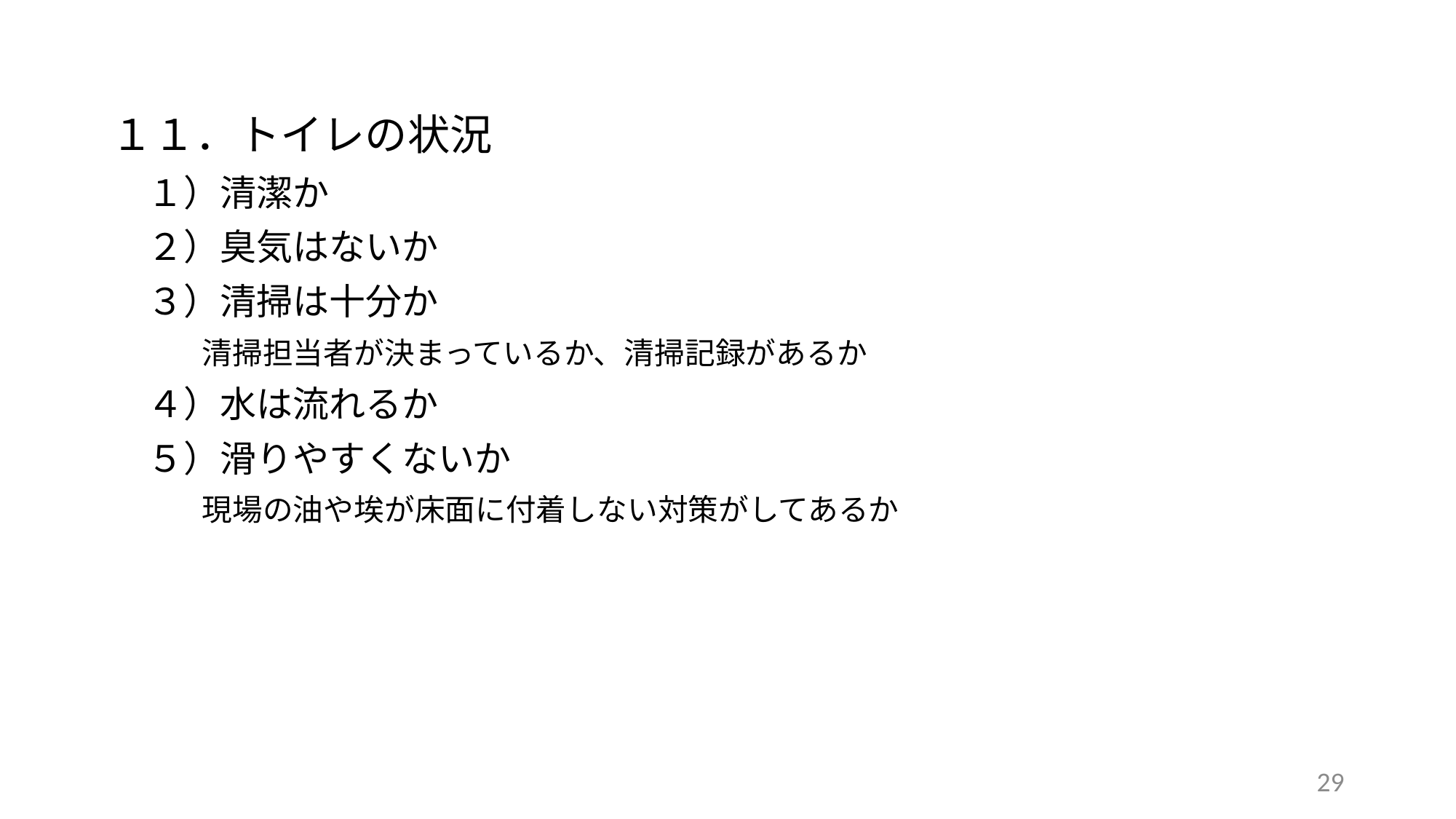

１１．トイレの状況
　１）清潔か
　２）臭気はないか
　３）清掃は十分か
　　　清掃担当者が決まっているか、清掃記録があるか
　４）水は流れるか
　５）滑りやすくないか
　　　現場の油や埃が床面に付着しない対策がしてあるか
29